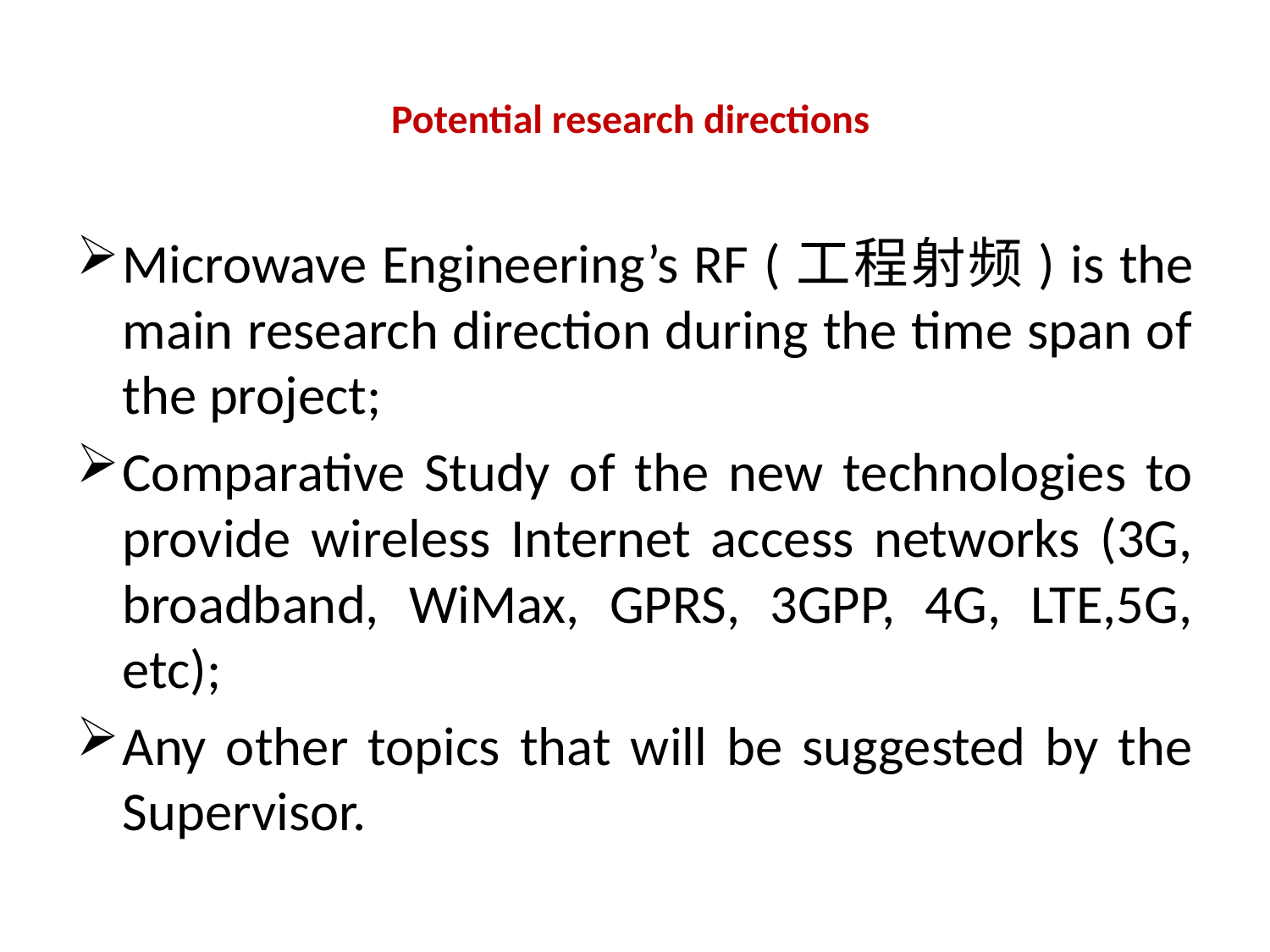

# Potential research directions
Microwave Engineering’s RF (工程射频) is the main research direction during the time span of the project;
Comparative Study of the new technologies to provide wireless Internet access networks (3G, broadband, WiMax, GPRS, 3GPP, 4G, LTE,5G, etc);
Any other topics that will be suggested by the Supervisor.